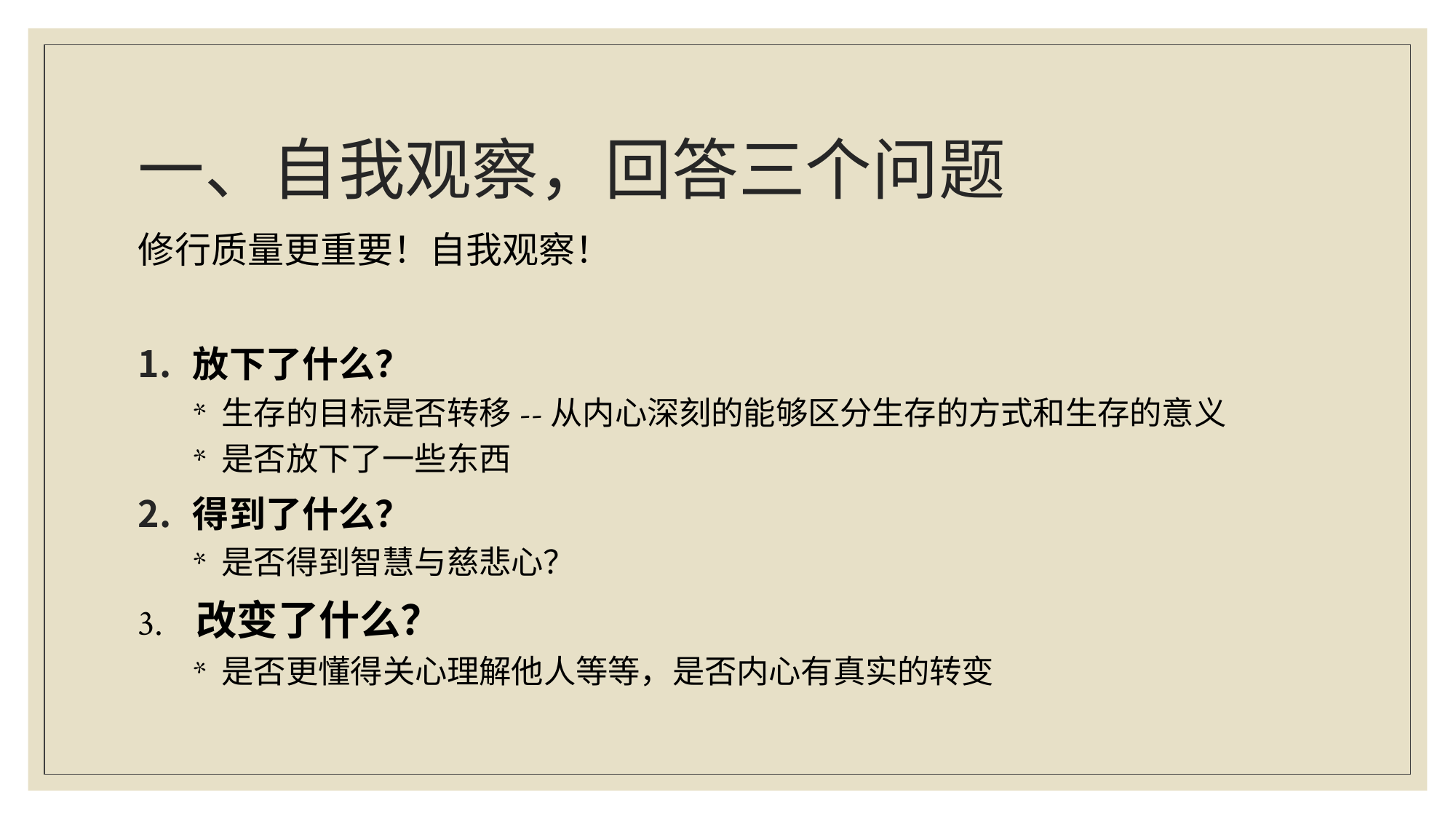

# 一、自我观察，回答三个问题
修行质量更重要！自我观察！

放下了什么？
* 生存的目标是否转移--从内心深刻的能够区分生存的方式和生存的意义
* 是否放下了一些东西
得到了什么？
* 是否得到智慧与慈悲心？
3.   改变了什么？
* 是否更懂得关心理解他人等等，是否内心有真实的转变